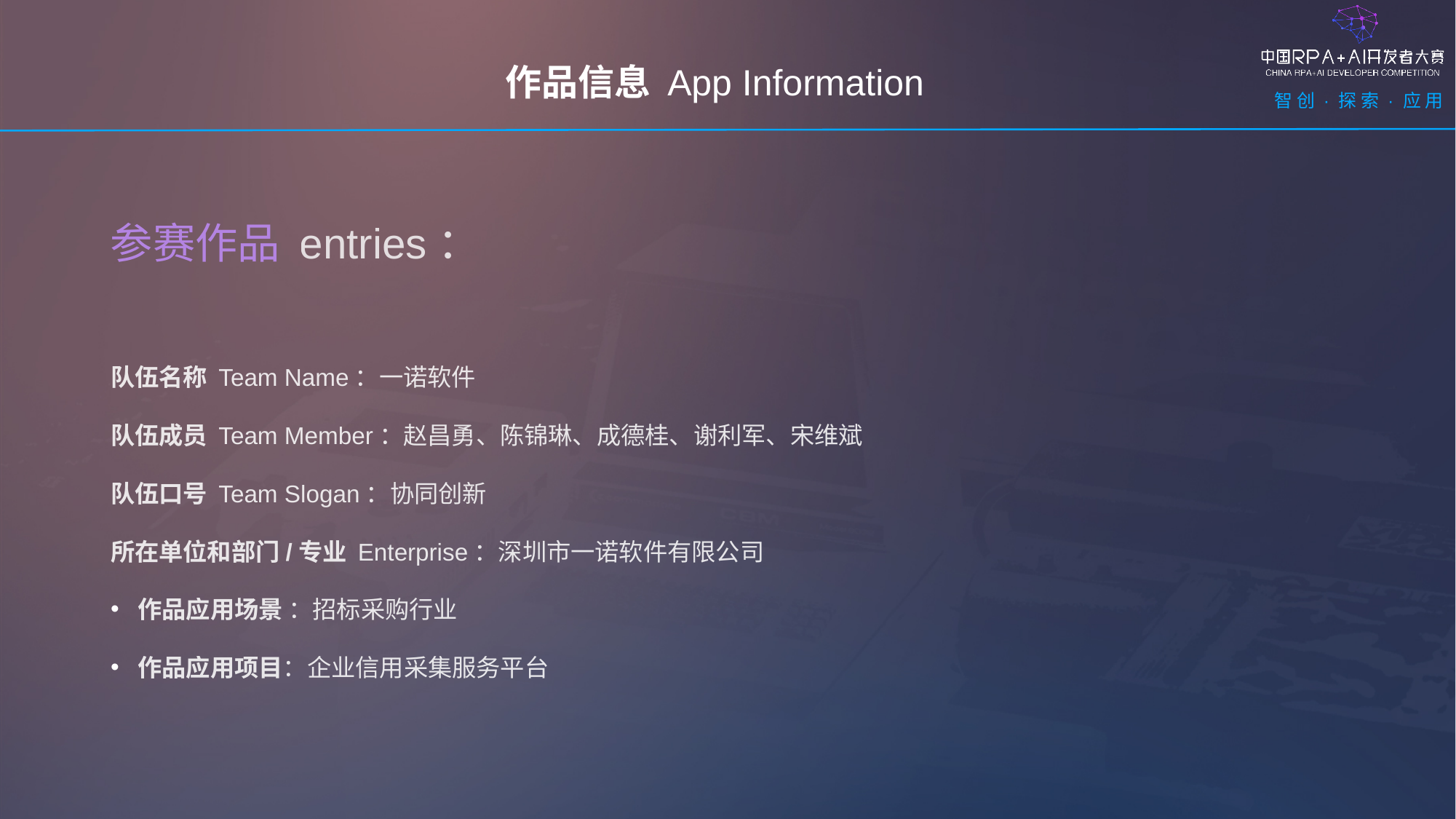

作品信息 App Information
参赛作品 entries：
队伍名称 Team Name：一诺软件
队伍成员 Team Member：赵昌勇、陈锦琳、成德桂、谢利军、宋维斌
队伍口号 Team Slogan：协同创新
所在单位和部门/专业 Enterprise：深圳市一诺软件有限公司
作品应用场景 ：招标采购行业
作品应用项目：企业信用采集服务平台